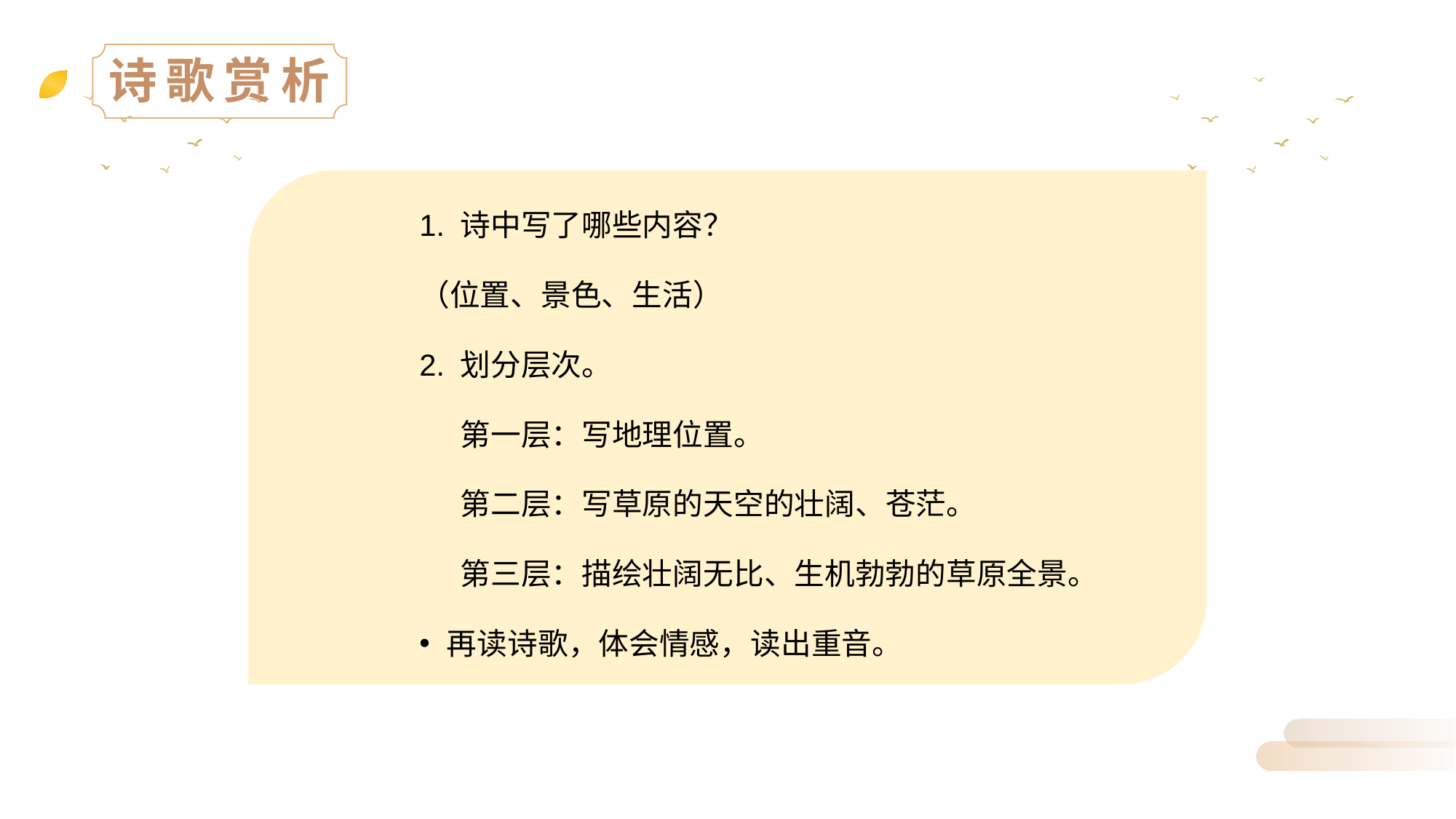

诗歌赏析

1. 诗中写了哪些内容？
（位置、景色、生活）
2. 划分层次。
     第一层：写地理位置。
     第二层：写草原的天空的壮阔、苍茫。
     第三层：描绘壮阔无比、生机勃勃的草原全景。
再读诗歌，体会情感，读出重音。